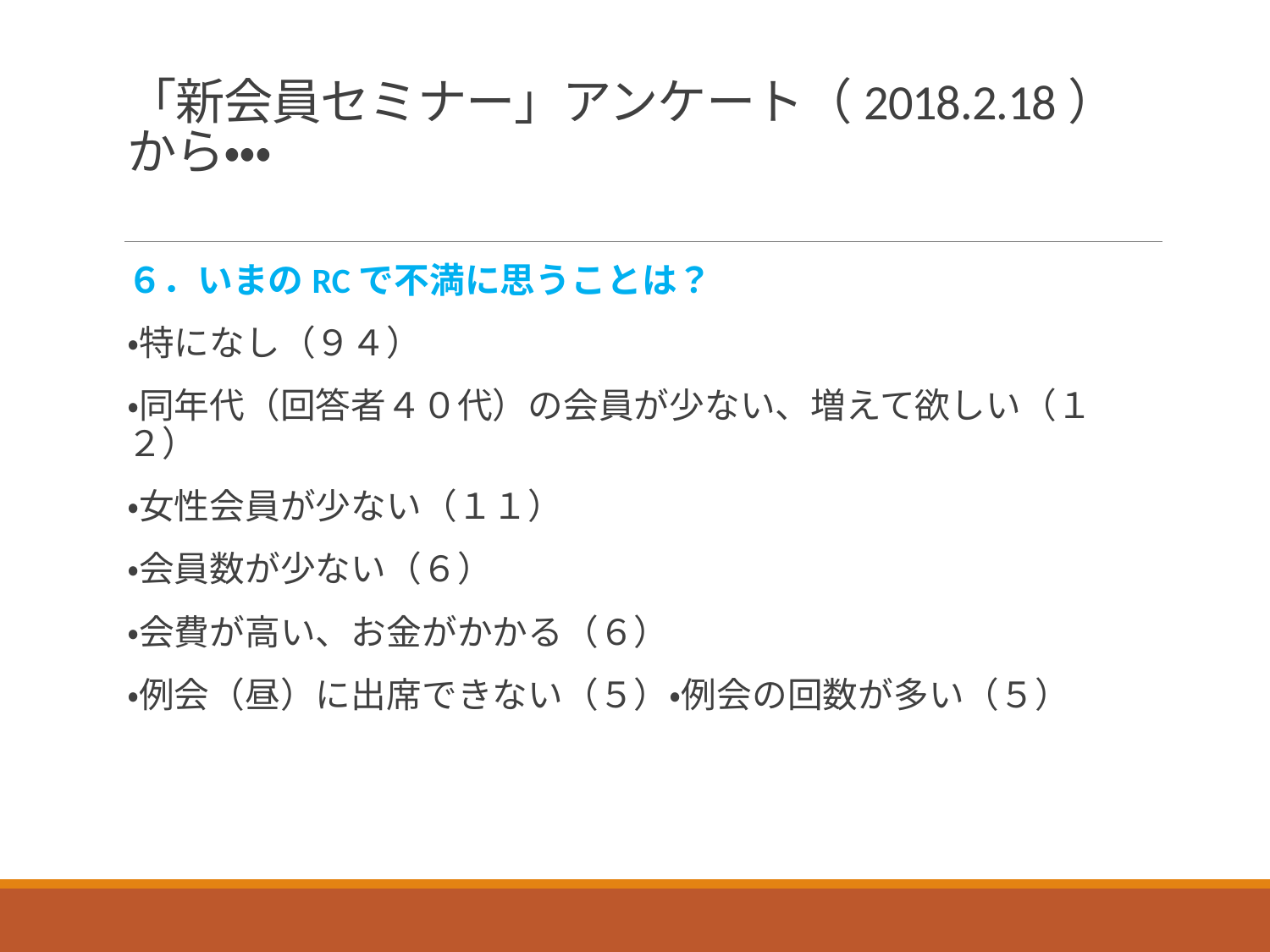

# 「新会員セミナー」アンケート（2018.2.18）から・・・
６．いまのRCで不満に思うことは？
・特になし（９４）
・同年代（回答者４０代）の会員が少ない、増えて欲しい（１２）
・女性会員が少ない（１１）
・会員数が少ない（６）
・会費が高い、お金がかかる（６）
・例会（昼）に出席できない（５）・例会の回数が多い（５）